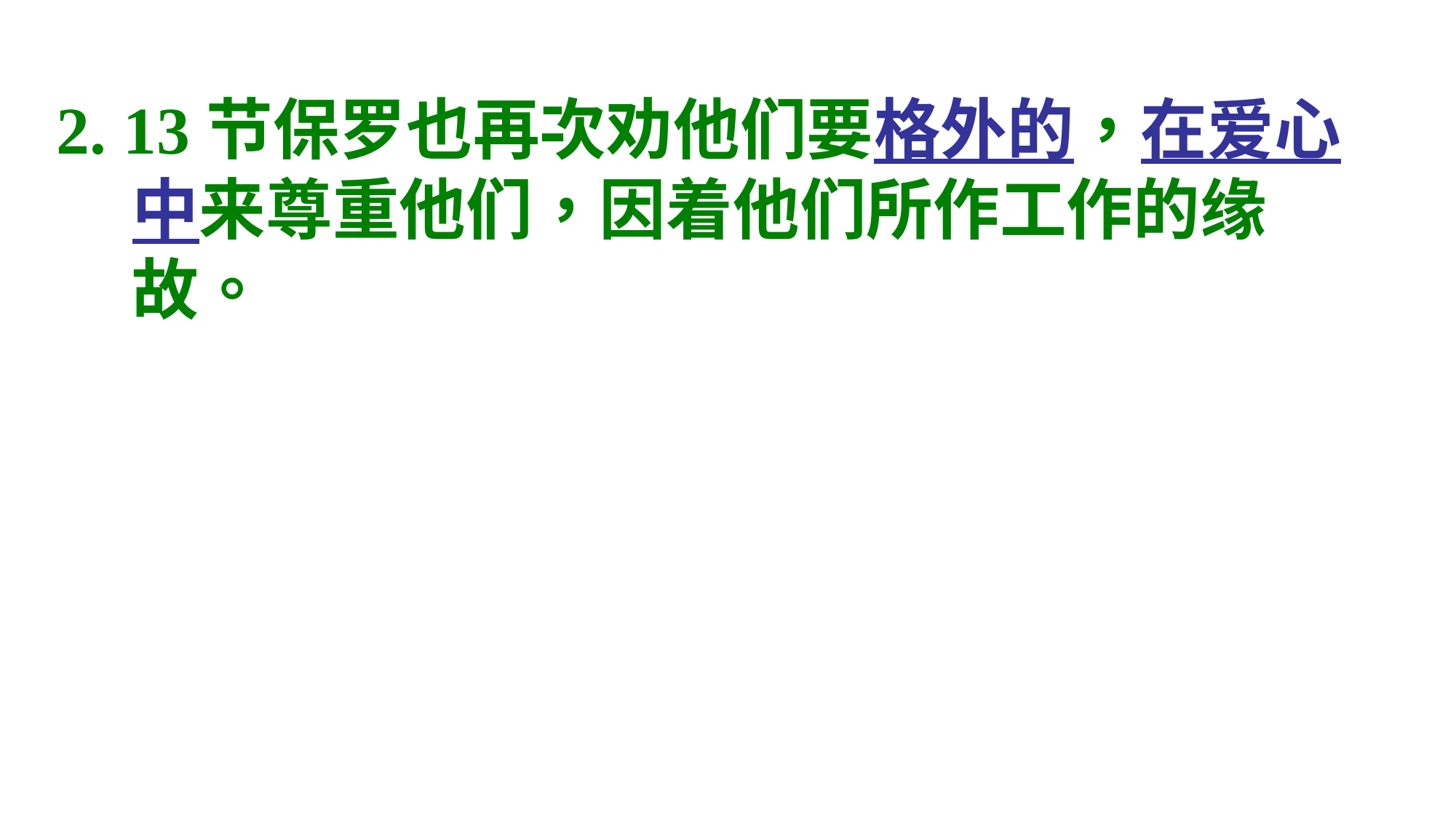

2. 13节保罗也再次劝他们要格外的，在爱心中来尊重他们，因着他们所作工作的缘故。